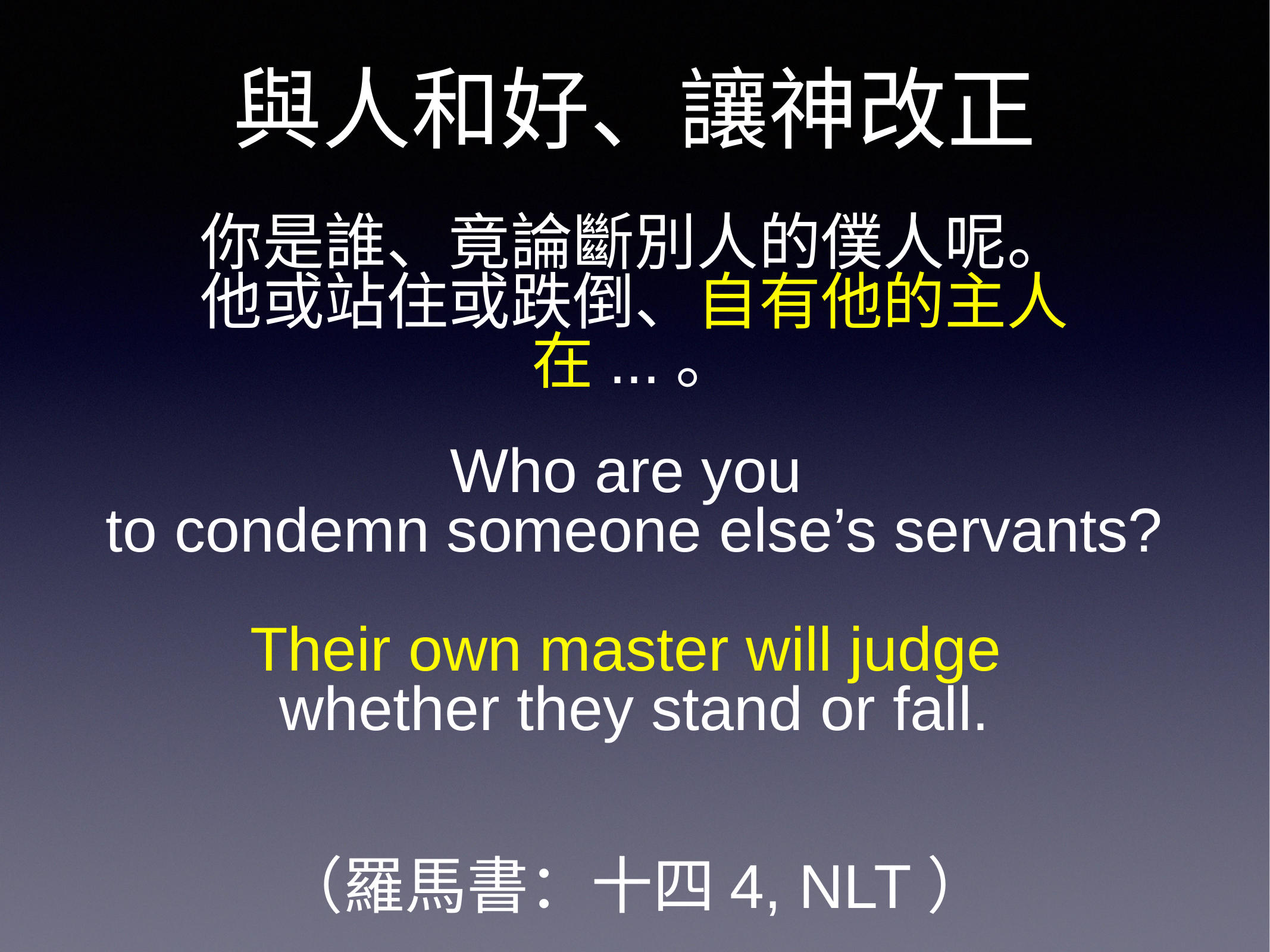

# 與人和好、讓神改正
你是誰、竟論斷別人的僕人呢。
他或站住或跌倒、自有他的主人在...。
Who are you
to condemn someone else’s servants?
Their own master will judge
whether they stand or fall.
（羅馬書：十四4, NLT）